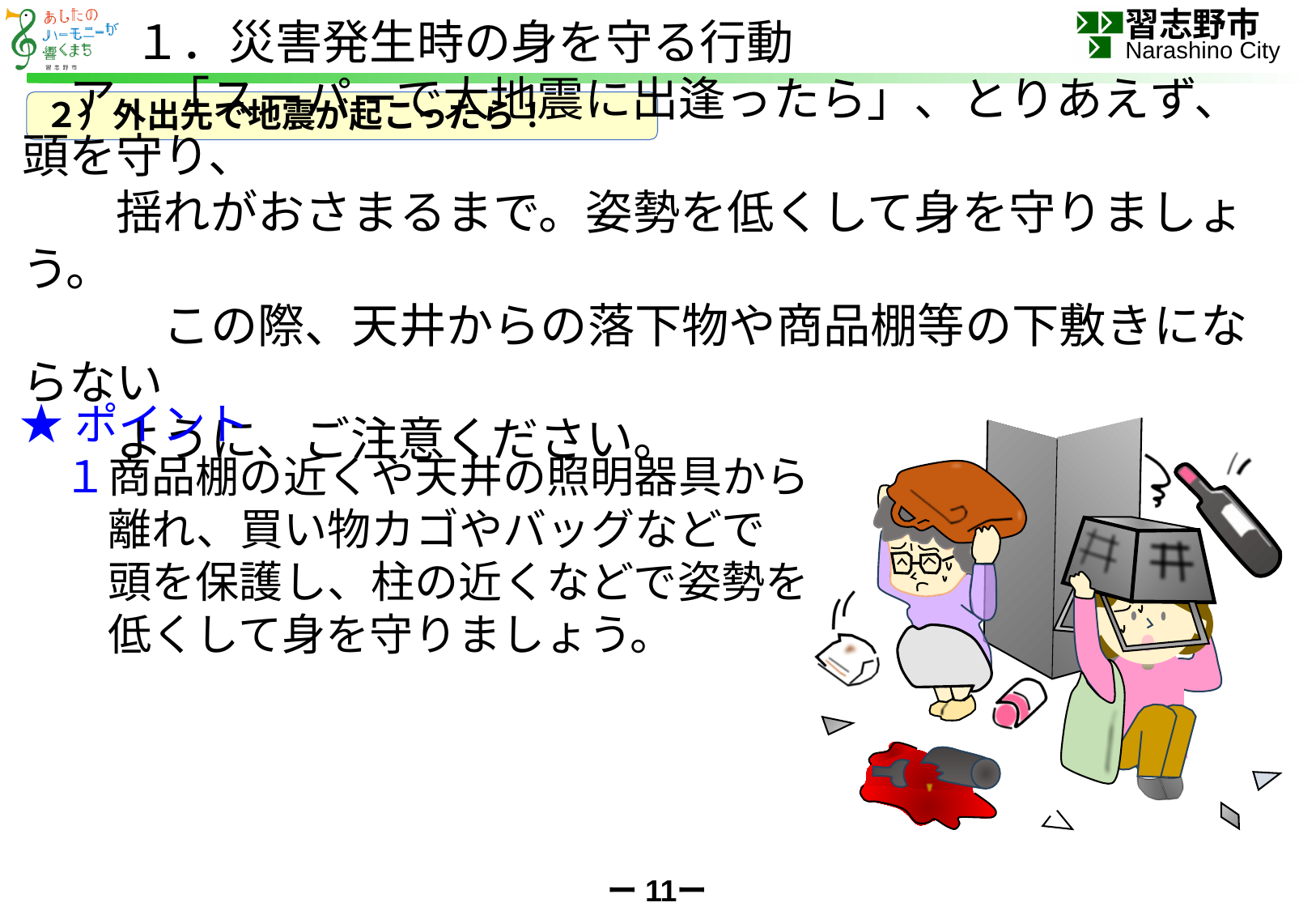

１．災害発生時の身を守る行動
２）外出先で地震が起こったら！
　ア　「スーパーで大地震に出逢ったら」、とりあえず、頭を守り、
　　揺れがおさまるまで。姿勢を低くして身を守りましょう。
　　　この際、天井からの落下物や商品棚等の下敷きにならない
　　ように、ご注意ください。
★ポイント
　１商品棚の近くや天井の照明器具から
　　離れ、買い物カゴやバッグなどで
　　頭を保護し、柱の近くなどで姿勢を
　　低くして身を守りましょう。

ー11ー